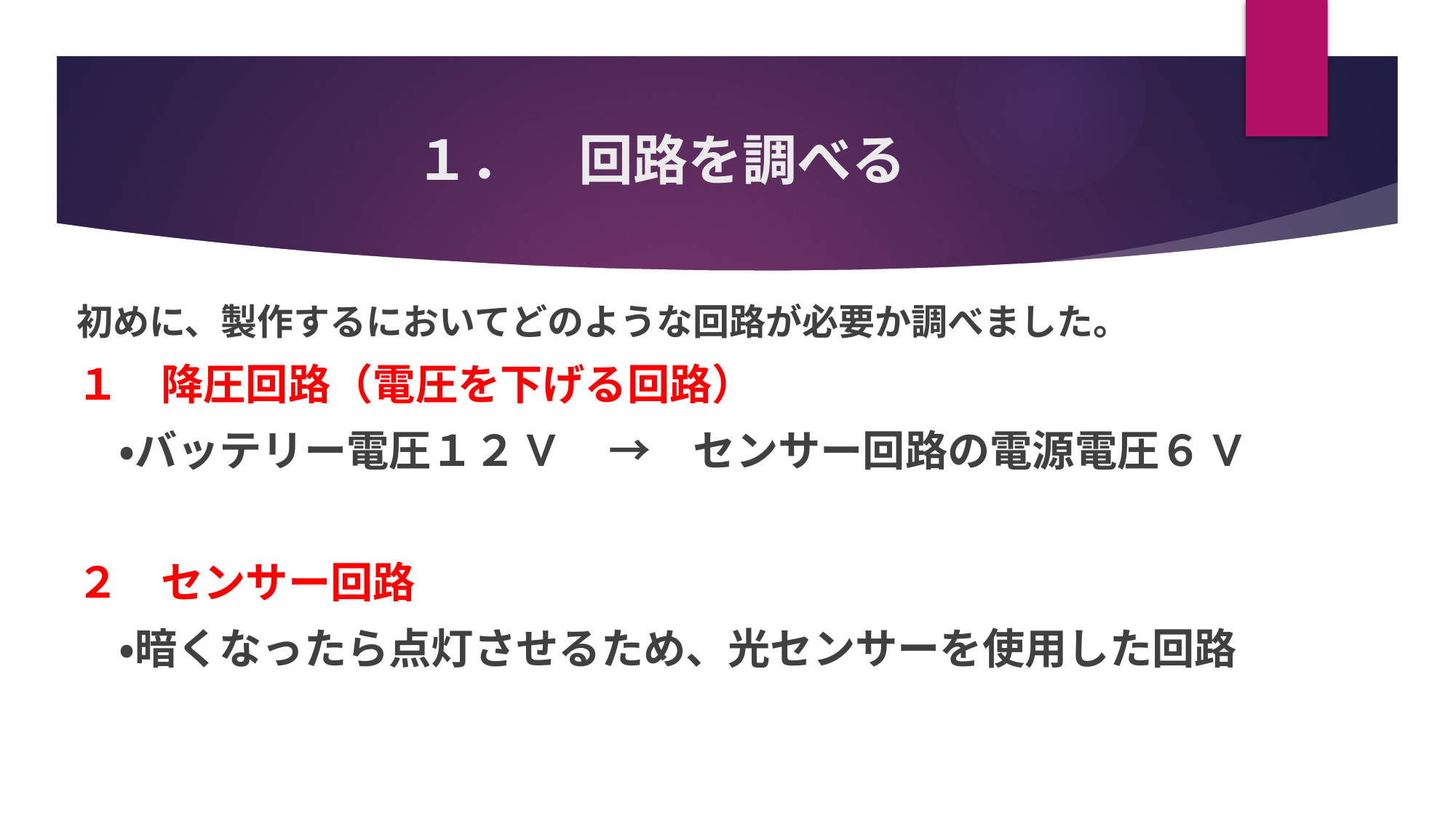

# １．　回路を調べる
初めに、製作するにおいてどのような回路が必要か調べました。
１　降圧回路（電圧を下げる回路）
　・バッテリー電圧１２V　→　センサー回路の電源電圧６V

２　センサー回路
　・暗くなったら点灯させるため、光センサーを使用した回路